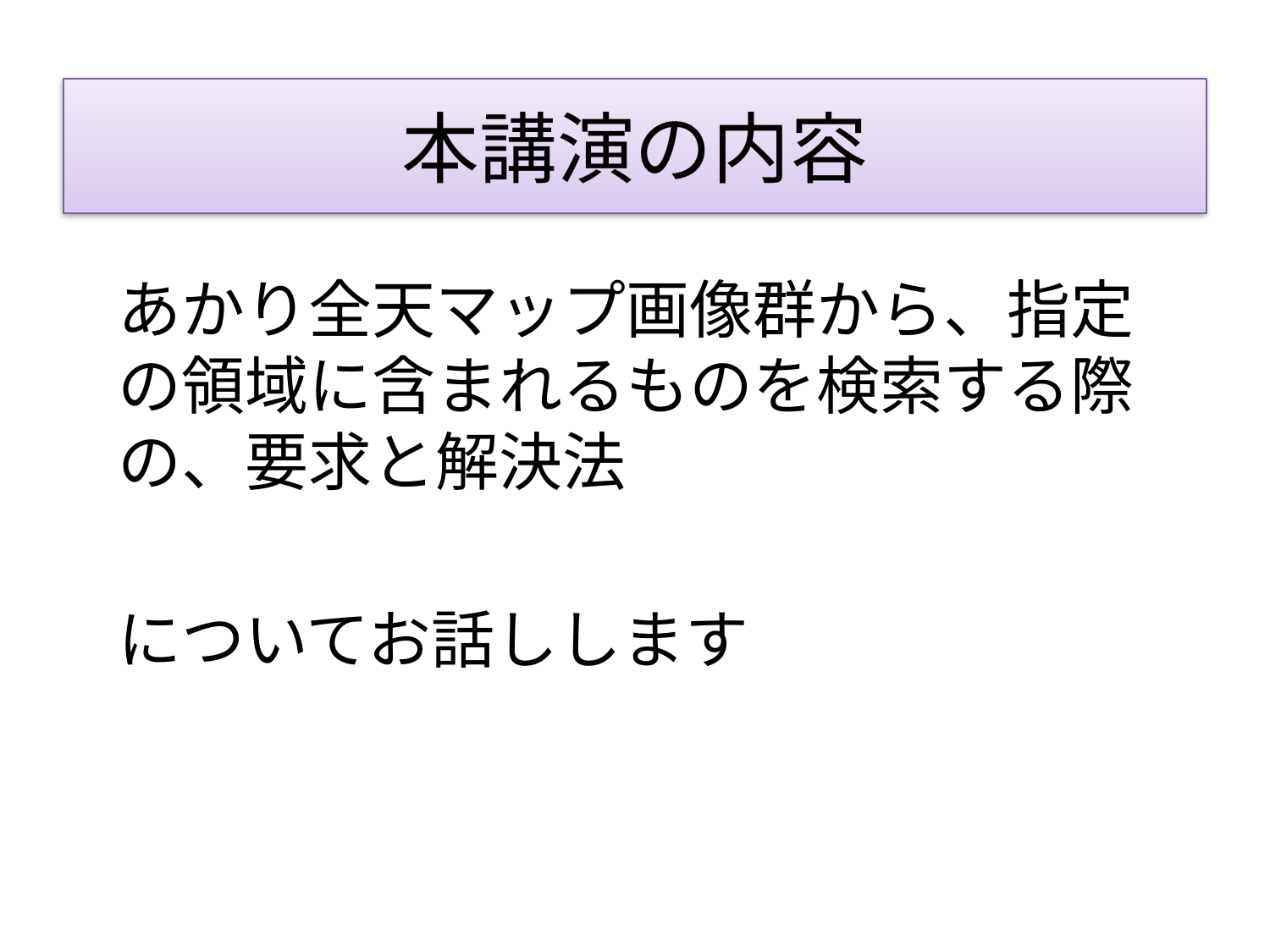

# 本講演の内容
あかり全天マップ画像群から、指定の領域に含まれるものを検索する際の、要求と解決法

についてお話しします